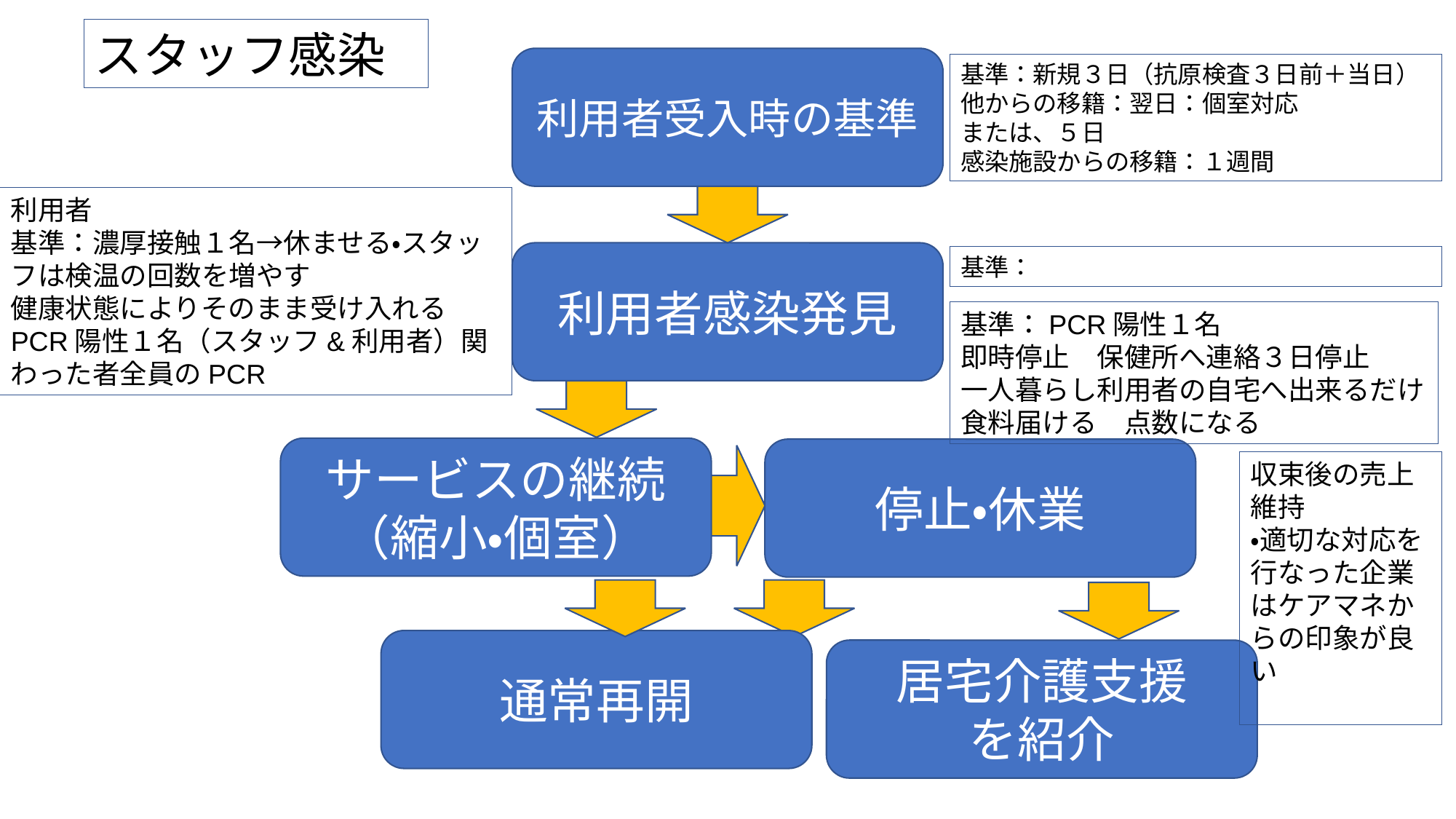

スタッフ感染
利用者受入時の基準
基準：新規３日（抗原検査３日前＋当日）
他からの移籍：翌日：個室対応
または、５日
感染施設からの移籍：１週間

利用者
基準：濃厚接触１名→休ませる・スタッフは検温の回数を増やす
健康状態によりそのまま受け入れる
PCR陽性１名（スタッフ&利用者）関わった者全員のPCR
利用者感染発見
基準：
基準：PCR陽性１名
即時停止　保健所へ連絡３日停止
一人暮らし利用者の自宅へ出来るだけ食料届ける　点数になる

サービスの継続
（縮小・個室）
停止・休業
収束後の売上維持
・適切な対応を行なった企業はケアマネからの印象が良い

通常再開
居宅介護支援
を紹介